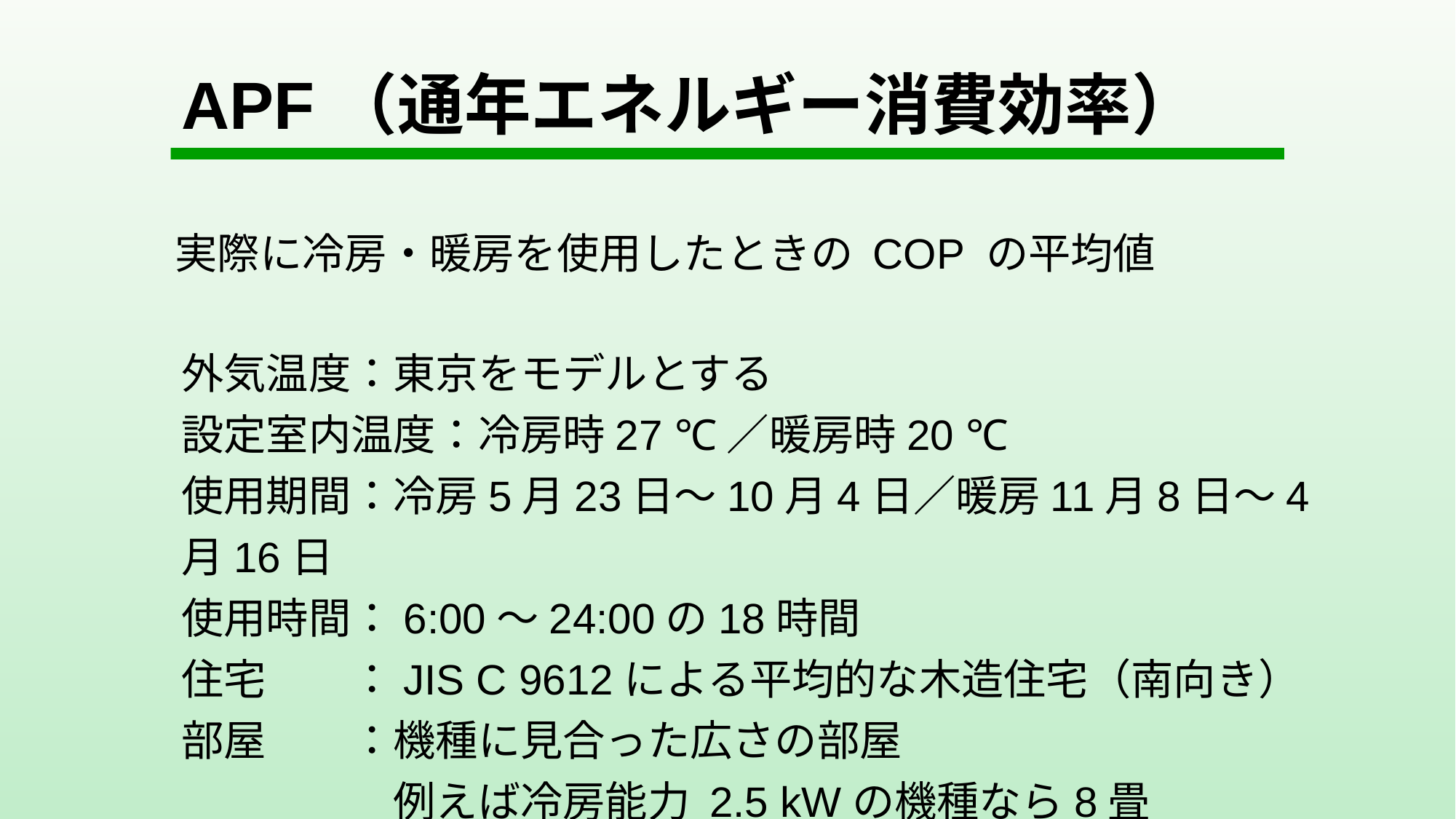

# APF（通年エネルギー消費効率）
実際に冷房・暖房を使用したときの COP の平均値
外気温度：東京をモデルとする
設定室内温度：冷房時27 ℃／暖房時20 ℃
使用期間：冷房5月23日～10月4日／暖房11月8日～4月16日
使用時間：6:00～24:00の18時間
住宅　　：JIS C 9612による平均的な木造住宅（南向き）
部屋　　：機種に見合った広さの部屋
　　　　　例えば冷房能力 2.5 kWの機種なら8畳